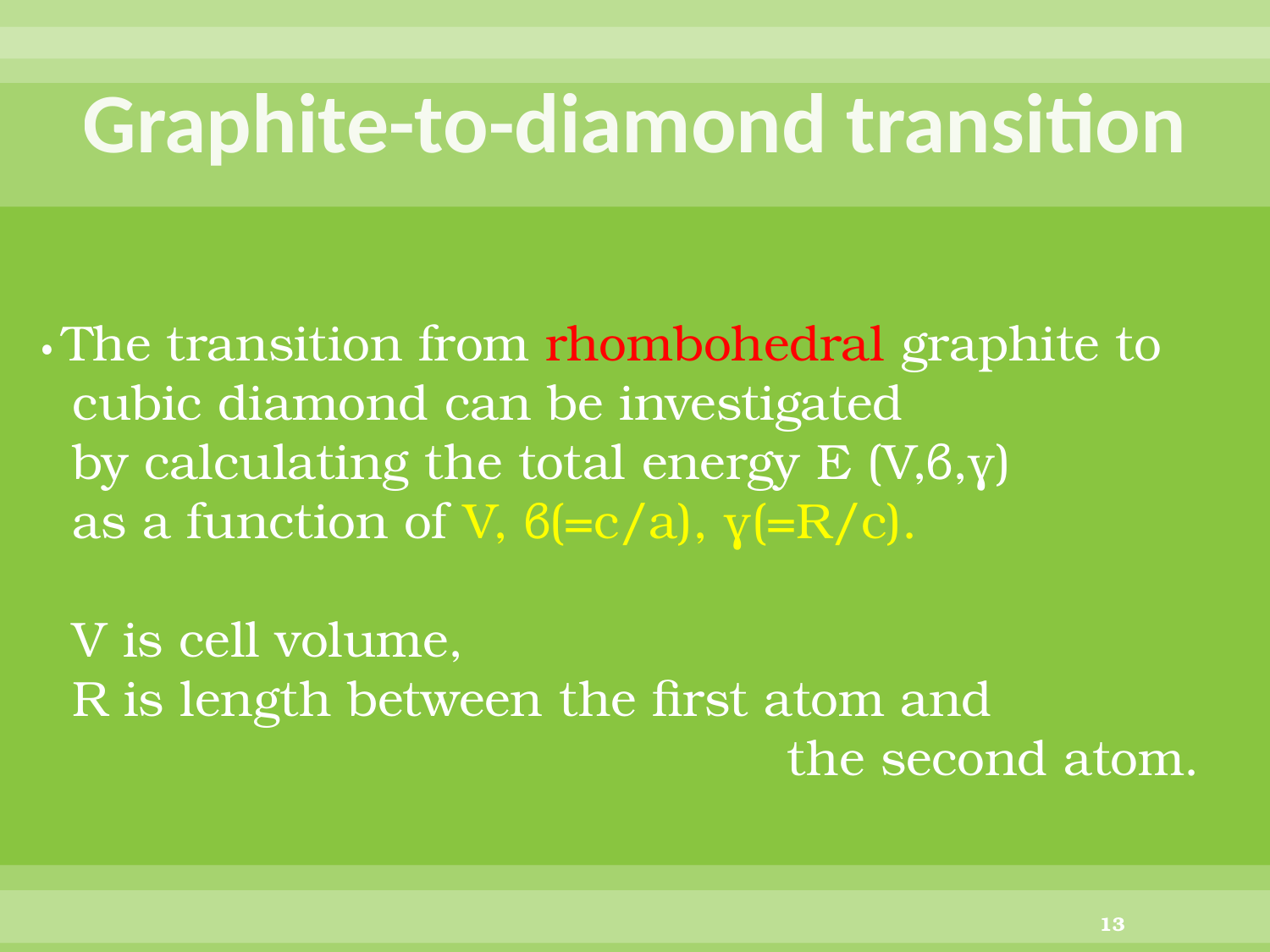

# Graphite-to-diamond transition
・The transition from rhombohedral graphite to
  cubic diamond can be investigated
  by calculating the total energy E (V,β,γ)
  as a function of V, β(=c/a), γ(=R/c).

  V is cell volume,
  R is length between the first atom and
                                               the second atom.

13